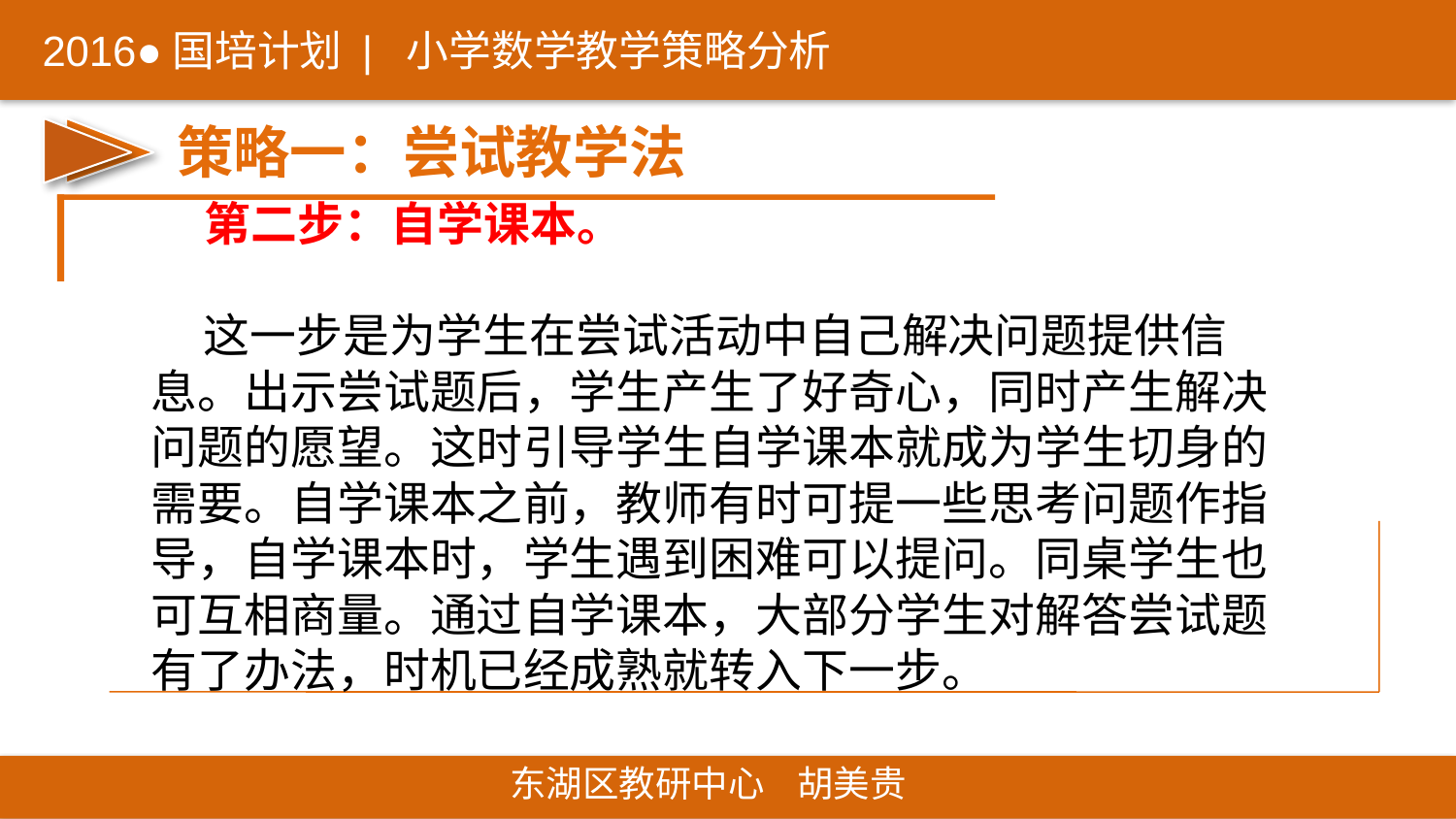

第二步：自学课本。

    这一步是为学生在尝试活动中自己解决问题提供信息。出示尝试题后，学生产生了好奇心，同时产生解决问题的愿望。这时引导学生自学课本就成为学生切身的需要。自学课本之前，教师有时可提一些思考问题作指导，自学课本时，学生遇到困难可以提问。同桌学生也可互相商量。通过自学课本，大部分学生对解答尝试题有了办法，时机已经成熟就转入下一步。